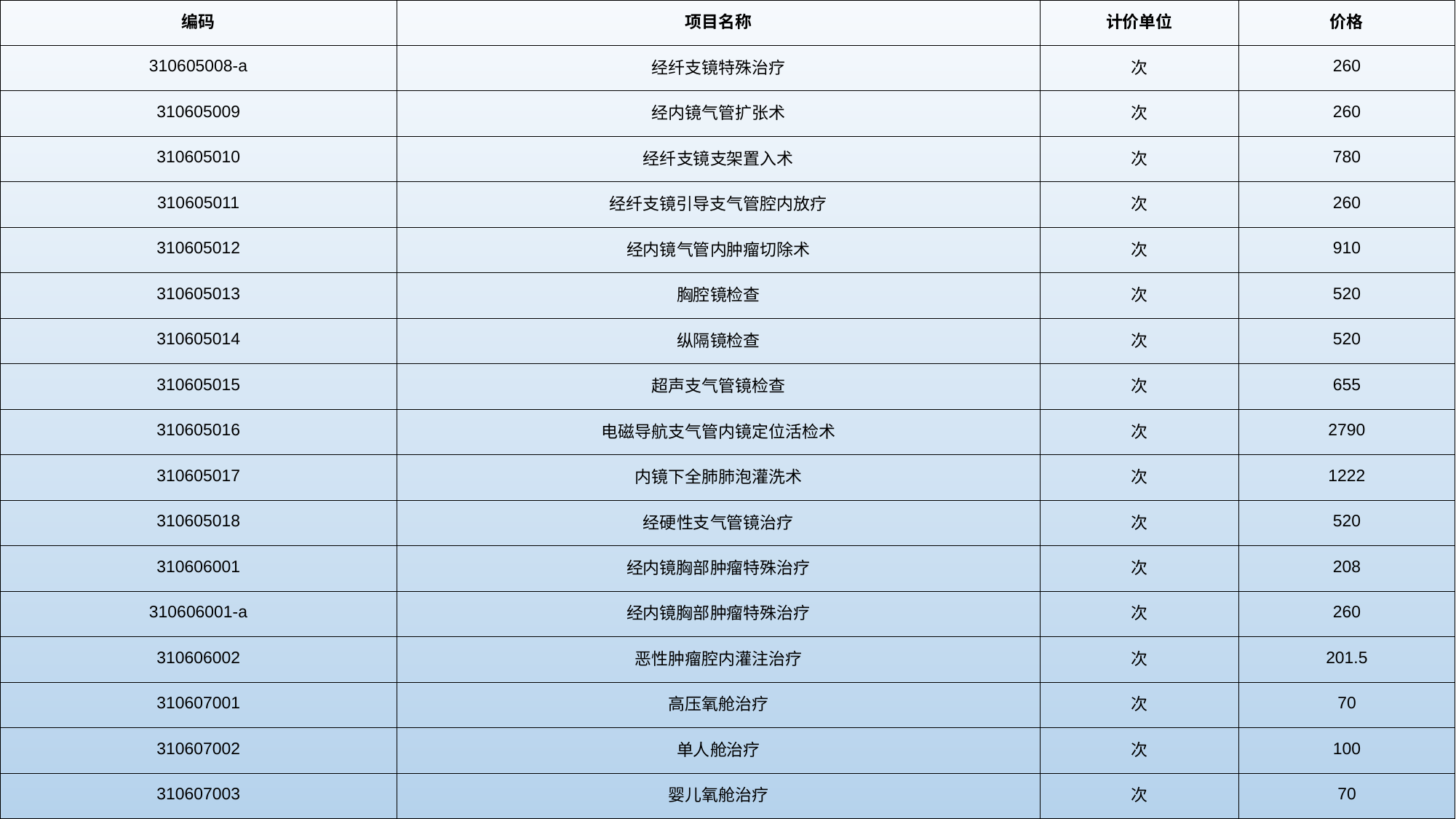

| 编码 | 项目名称 | 计价单位 | 价格 |
| --- | --- | --- | --- |
| 310605008-a | 经纤支镜特殊治疗 | 次 | 260 |
| 310605009 | 经内镜气管扩张术 | 次 | 260 |
| 310605010 | 经纤支镜支架置入术 | 次 | 780 |
| 310605011 | 经纤支镜引导支气管腔内放疗 | 次 | 260 |
| 310605012 | 经内镜气管内肿瘤切除术 | 次 | 910 |
| 310605013 | 胸腔镜检查 | 次 | 520 |
| 310605014 | 纵隔镜检查 | 次 | 520 |
| 310605015 | 超声支气管镜检查 | 次 | 655 |
| 310605016 | 电磁导航支气管内镜定位活检术 | 次 | 2790 |
| 310605017 | 内镜下全肺肺泡灌洗术 | 次 | 1222 |
| 310605018 | 经硬性支气管镜治疗 | 次 | 520 |
| 310606001 | 经内镜胸部肿瘤特殊治疗 | 次 | 208 |
| 310606001-a | 经内镜胸部肿瘤特殊治疗 | 次 | 260 |
| 310606002 | 恶性肿瘤腔内灌注治疗 | 次 | 201.5 |
| 310607001 | 高压氧舱治疗 | 次 | 70 |
| 310607002 | 单人舱治疗 | 次 | 100 |
| 310607003 | 婴儿氧舱治疗 | 次 | 70 |